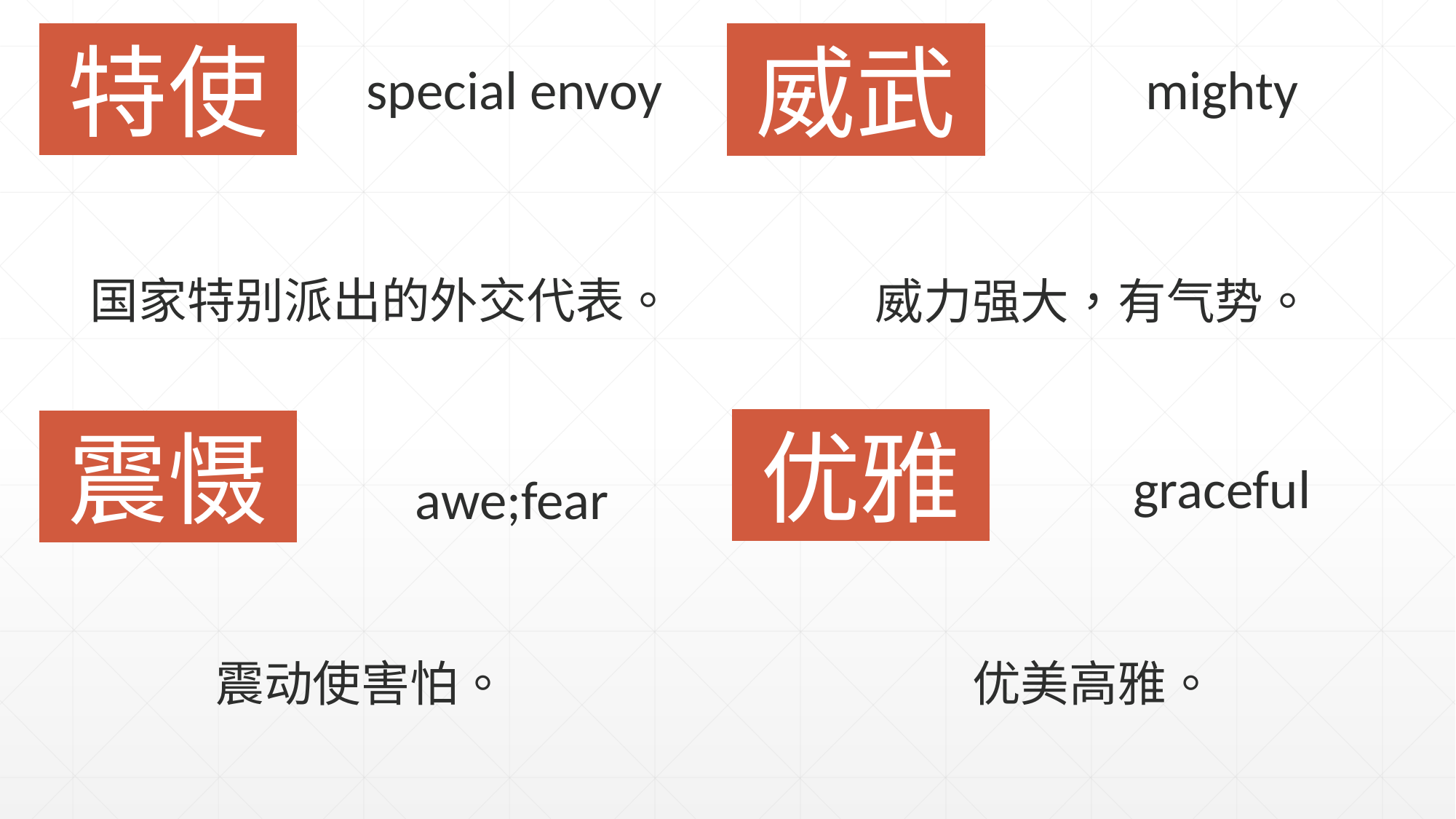

特使
威武
special envoy
mighty
国家特别派出的外交代表。
威力强大，有气势。
优雅
震慑
graceful
awe;fear
震动使害怕。
优美高雅。